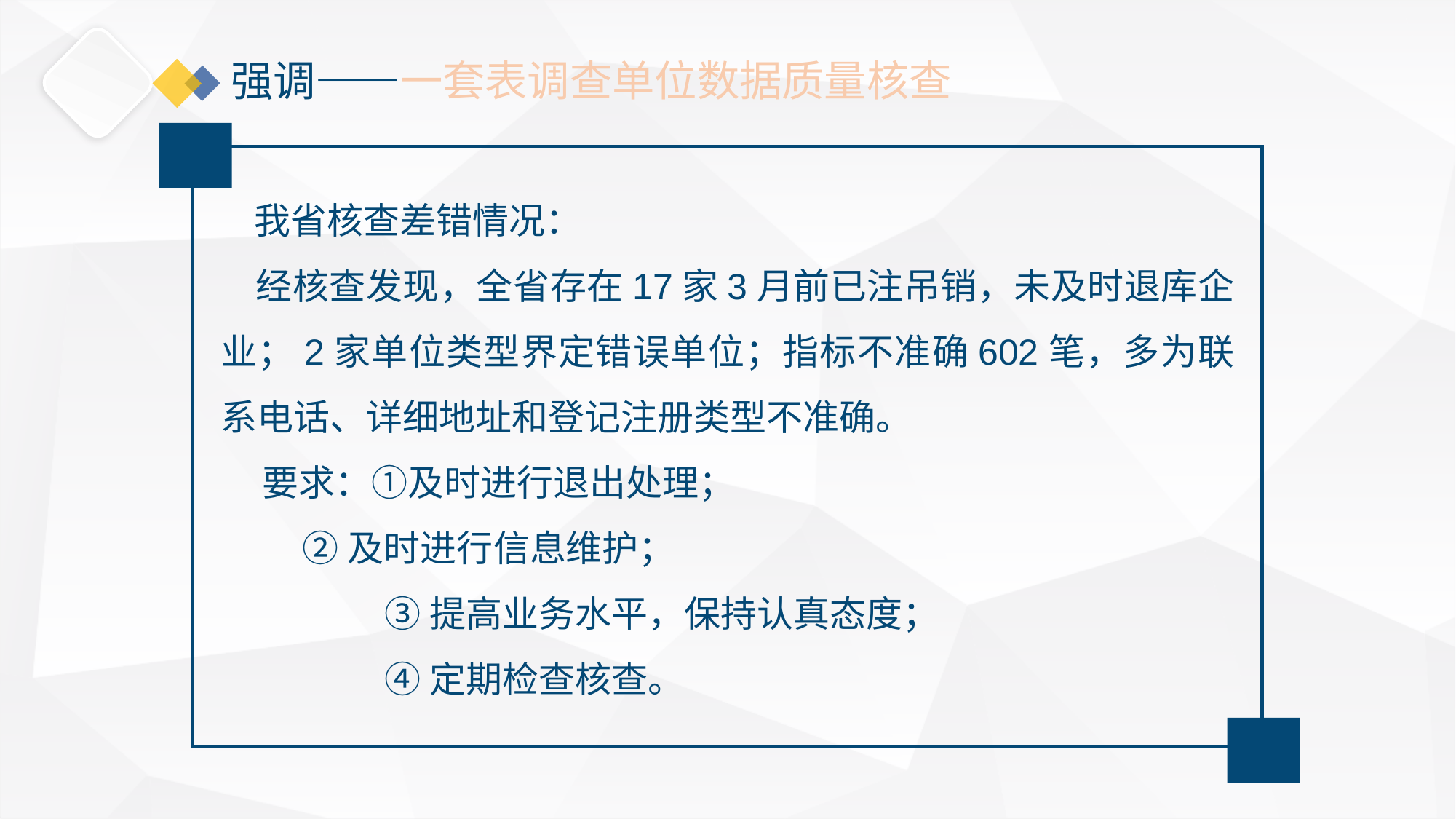

强调——一套表调查单位数据质量核查

   我省核查差错情况：
   经核查发现，全省存在17家3月前已注吊销，未及时退库企业；2家单位类型界定错误单位；指标不准确602笔，多为联系电话、详细地址和登记注册类型不准确。
    要求：①及时进行退出处理；
          ②及时进行信息维护；
                    ③提高业务水平，保持认真态度；
                    ④定期检查核查。

71